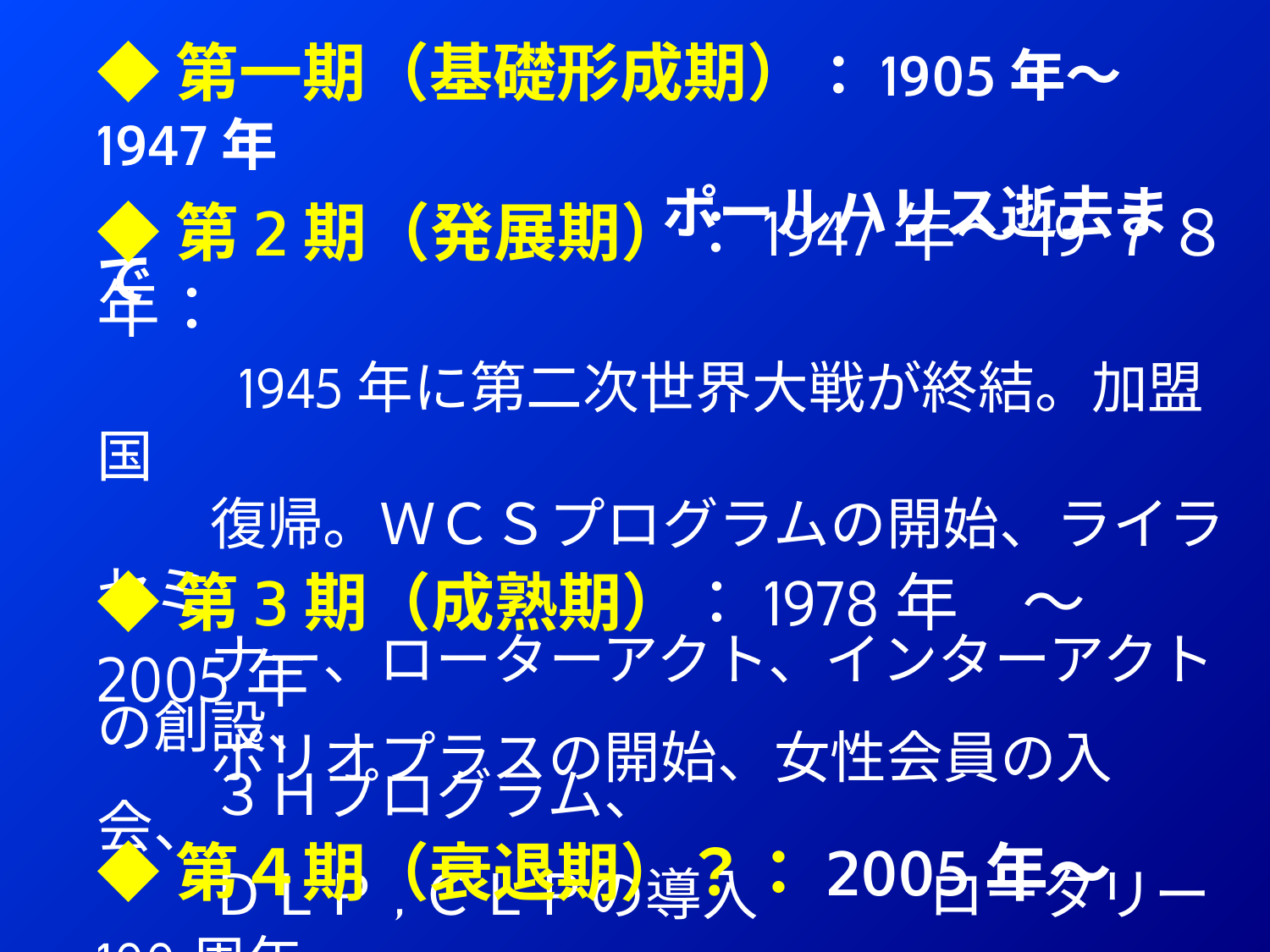

◆第一期（基礎形成期）：1905年～1947年
　　　　　　　　　　ポールハリス逝去まで
◆第2期（発展期）：1947年～19７８年：
　　1945年に第二次世界大戦が終結。加盟国
　　復帰。ＷＣＳプログラムの開始、ライラセミ
　　ナー、ローターアクト、インターアクトの創設、
　　３Ｈプログラム、
◆第3期（成熟期）：1978年　～2005年
　　ポリオプラスの開始、女性会員の入会、
　　ＤＬＰ,ＣＬＰの導入　　　ロータリー100周年
◆第４期（衰退期）？：2005年～